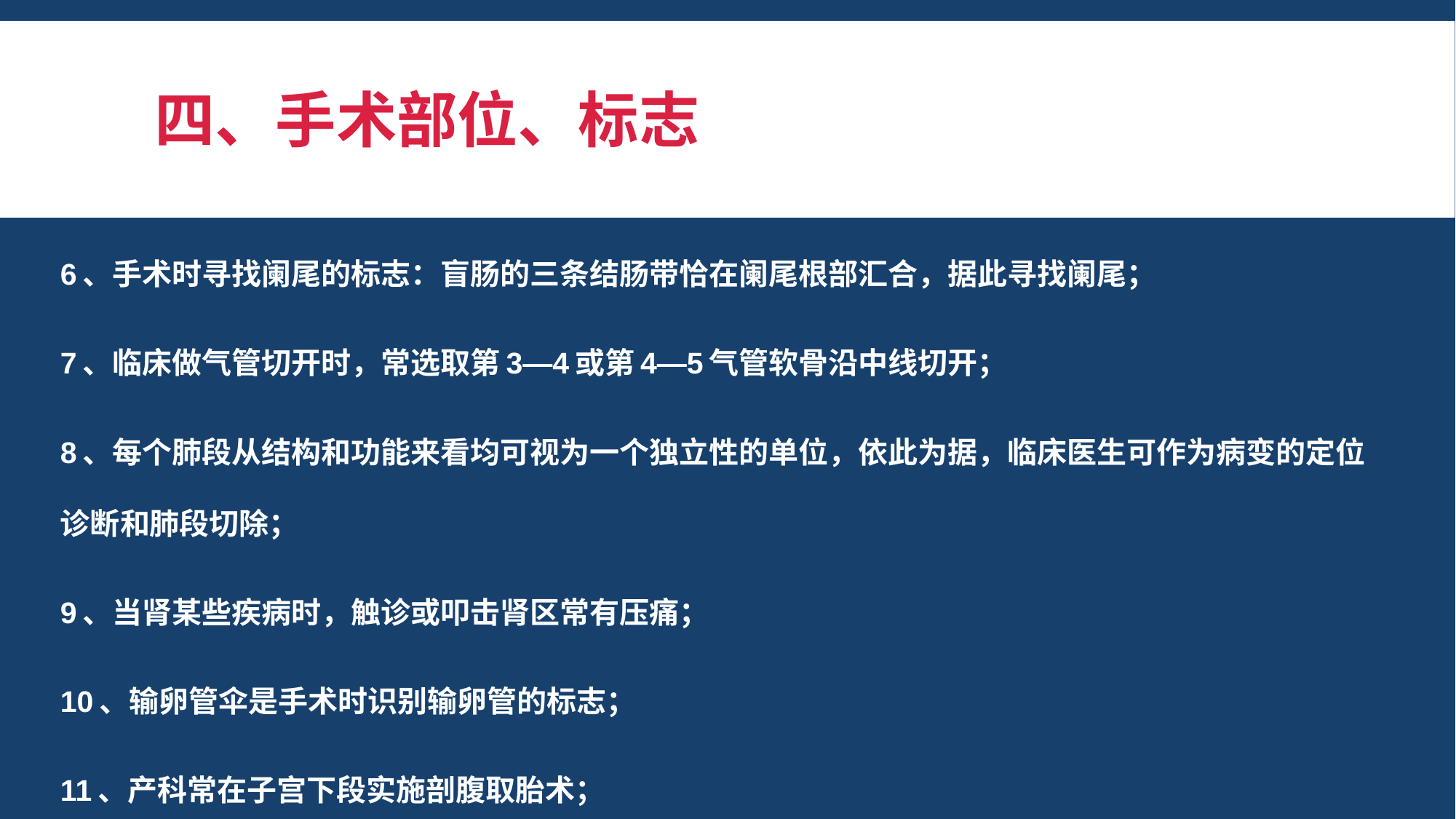

# 四、手术部位、标志
6、手术时寻找阑尾的标志：盲肠的三条结肠带恰在阑尾根部汇合，据此寻找阑尾；
7、临床做气管切开时，常选取第3—4或第4—5气管软骨沿中线切开；
8、每个肺段从结构和功能来看均可视为一个独立性的单位，依此为据，临床医生可作为病变的定位诊断和肺段切除；
9、当肾某些疾病时，触诊或叩击肾区常有压痛；
10、输卵管伞是手术时识别输卵管的标志；
11、产科常在子宫下段实施剖腹取胎术；